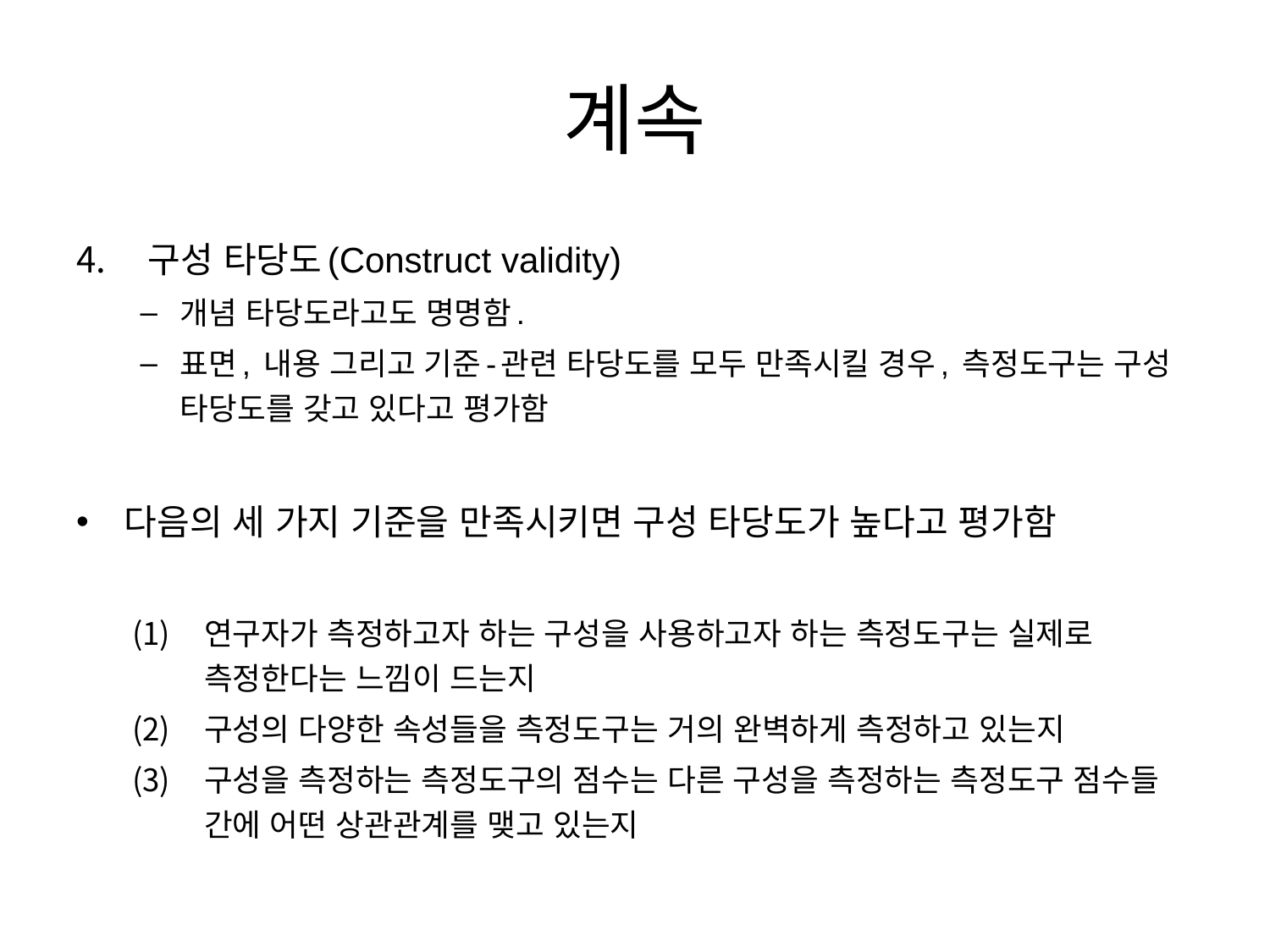

# 계속
구성 타당도(Construct validity)
개념 타당도라고도 명명함.
표면, 내용 그리고 기준-관련 타당도를 모두 만족시킬 경우, 측정도구는 구성 타당도를 갖고 있다고 평가함

다음의 세 가지 기준을 만족시키면 구성 타당도가 높다고 평가함

연구자가 측정하고자 하는 구성을 사용하고자 하는 측정도구는 실제로 측정한다는 느낌이 드는지
구성의 다양한 속성들을 측정도구는 거의 완벽하게 측정하고 있는지
구성을 측정하는 측정도구의 점수는 다른 구성을 측정하는 측정도구 점수들 간에 어떤 상관관계를 맺고 있는지